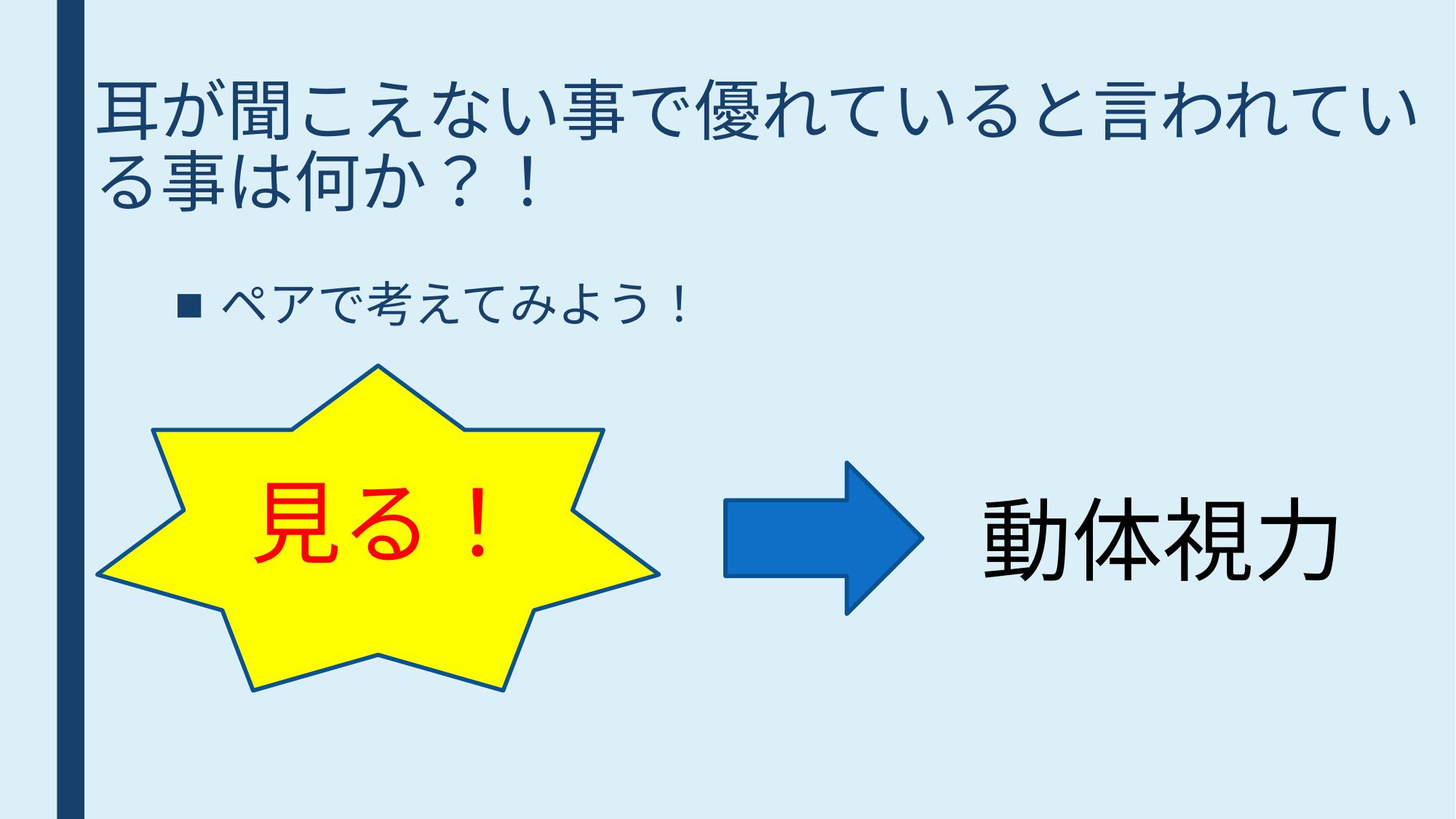

# 耳が聞こえない事で優れていると言われている事は何か？！
ペアで考えてみよう！
見る！

動体視力